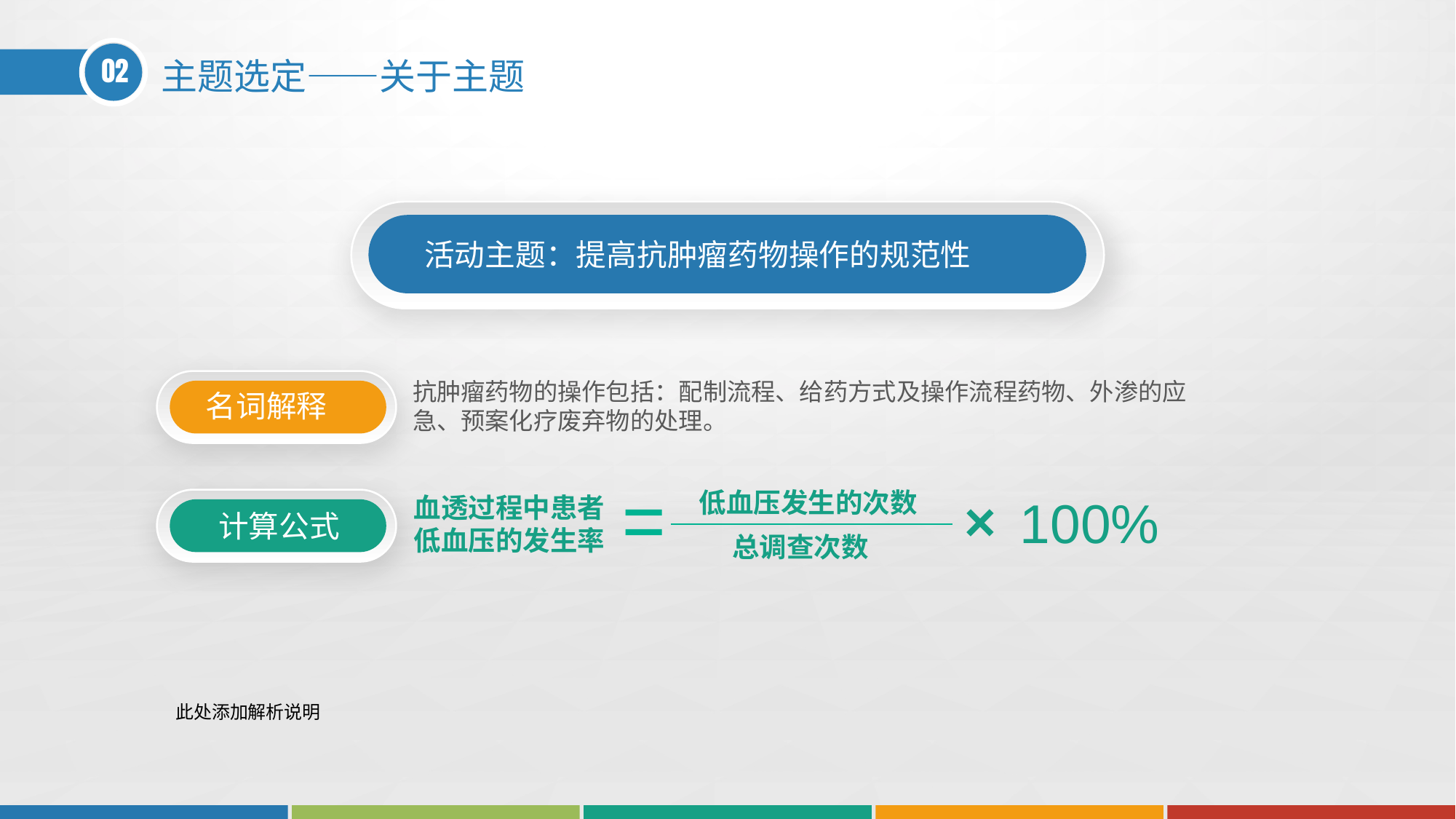

02
主题选定——关于主题

活动主题：提高抗肿瘤药物操作的规范性

名词解释

抗肿瘤药物的操作包括：配制流程、给药方式及操作流程药物、外渗的应急、预案化疗废弃物的处理。
低血压发生的次数
总调查次数
×
100%
血透过程中患者
低血压的发生率

计算公式

此处添加解析说明